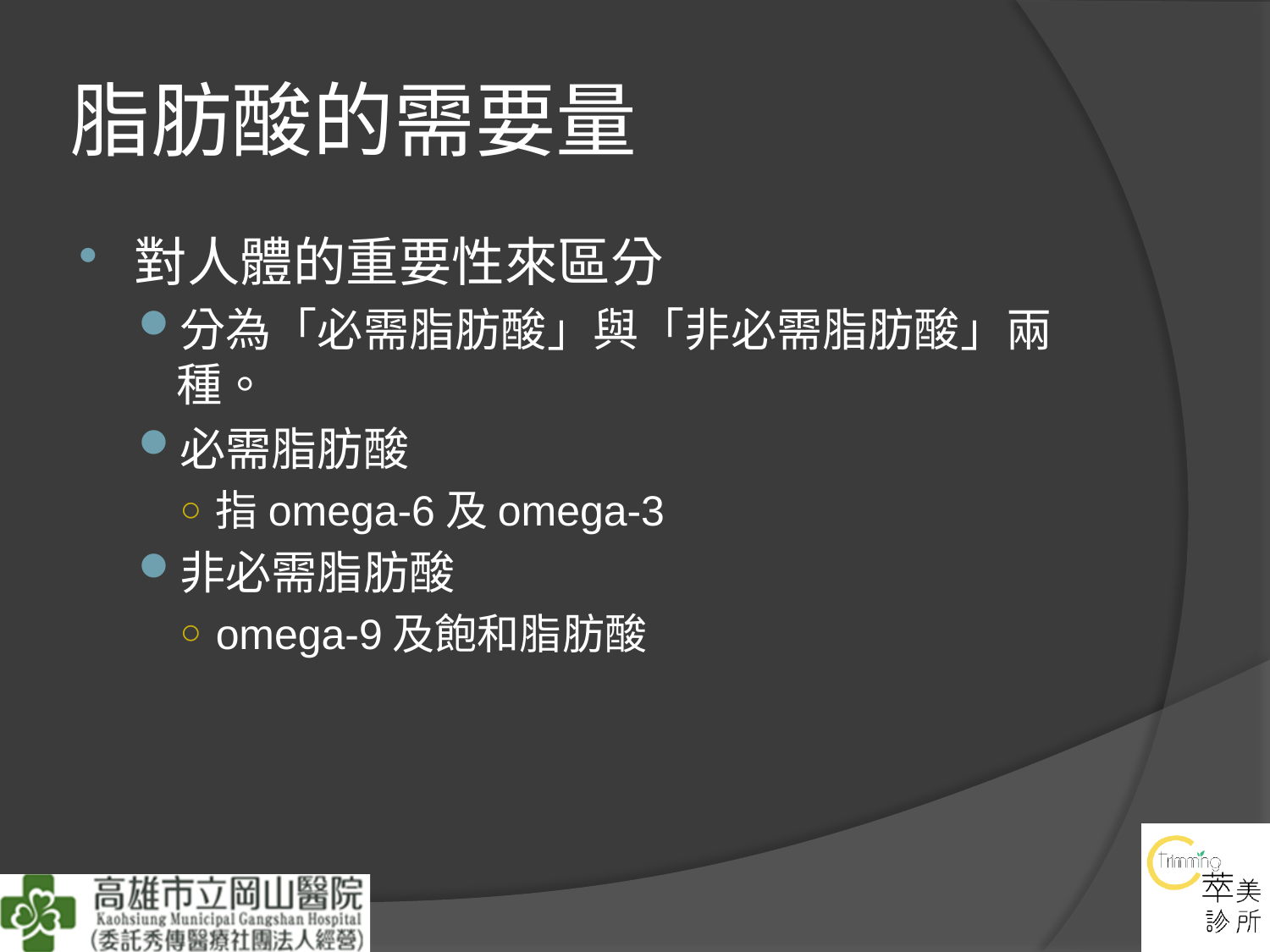

# 脂肪酸的需要量
對人體的重要性來區分
分為「必需脂肪酸」與「非必需脂肪酸」兩種。
必需脂肪酸
指omega-6及omega-3
非必需脂肪酸
omega-9及飽和脂肪酸